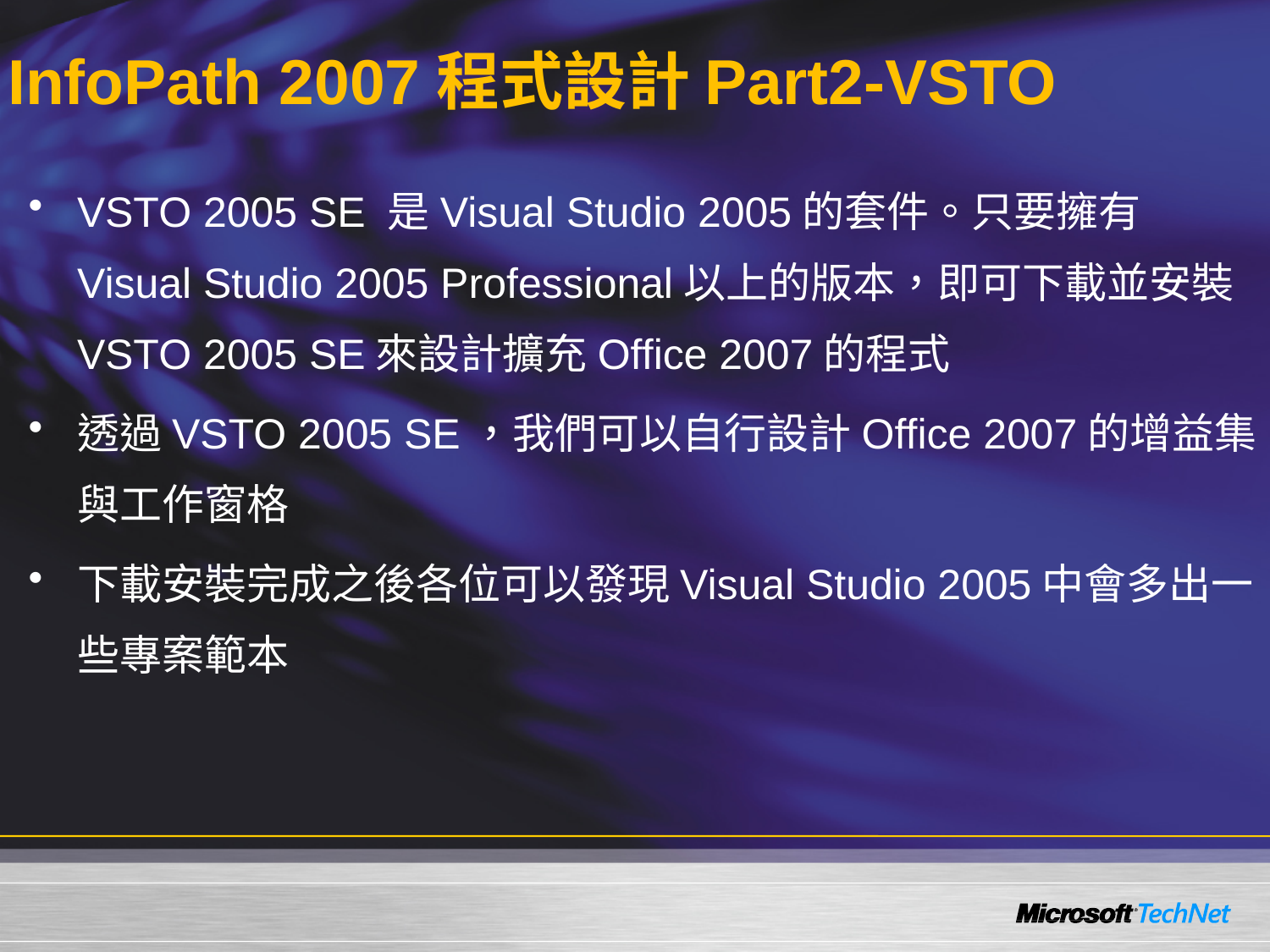

# InfoPath 2007程式設計Part2-VSTO
VSTO 2005 SE 是Visual Studio 2005的套件。只要擁有Visual Studio 2005 Professional以上的版本，即可下載並安裝VSTO 2005 SE來設計擴充Office 2007的程式
透過VSTO 2005 SE，我們可以自行設計Office 2007的增益集與工作窗格
下載安裝完成之後各位可以發現Visual Studio 2005中會多出一些專案範本